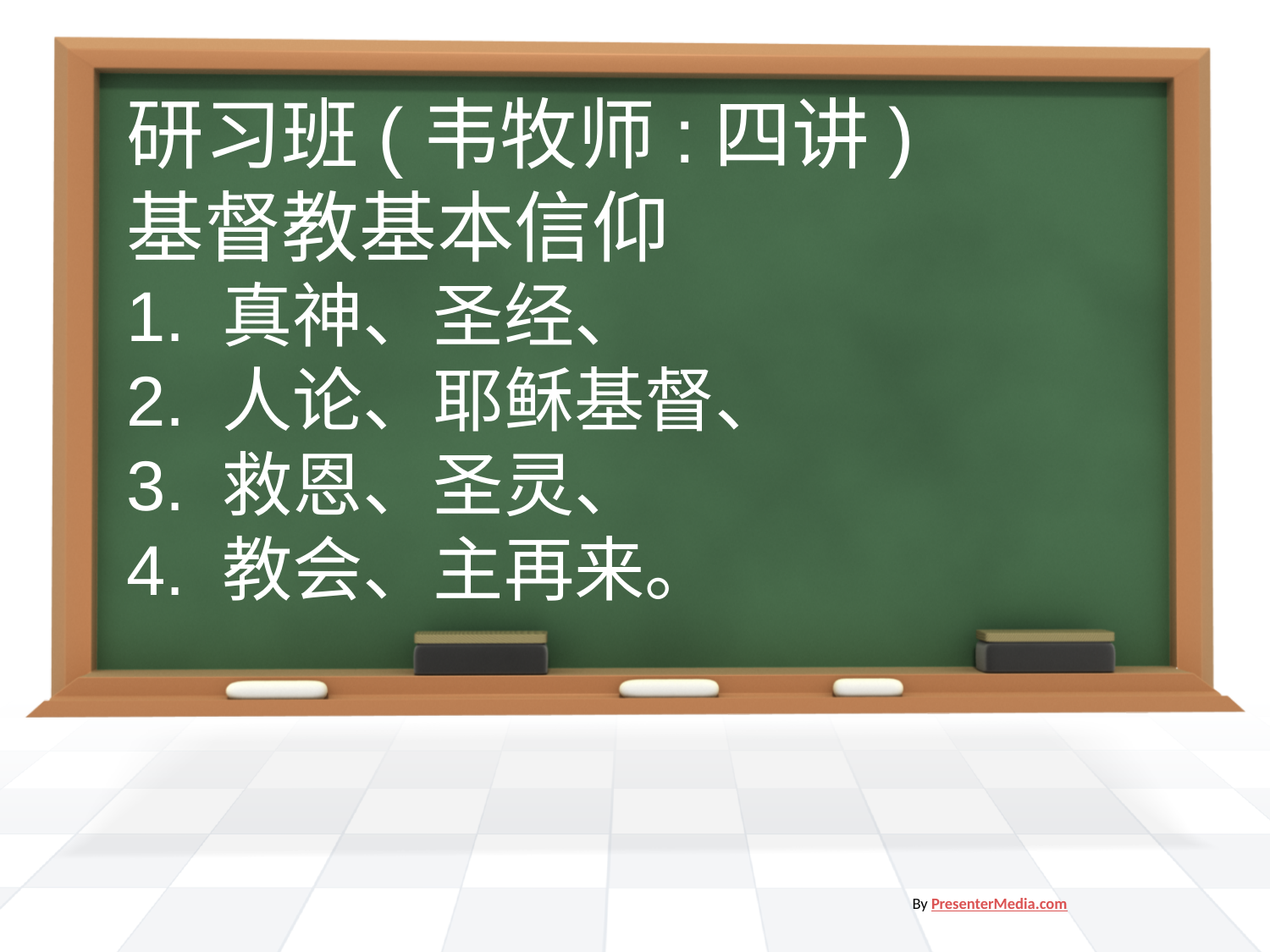

# 研习班(韦牧师:四讲) 基督教基本信仰 1. 真神、圣经、 2. 人论、耶稣基督、 3. 救恩、圣灵、 4. 教会、主再来。
By PresenterMedia.com